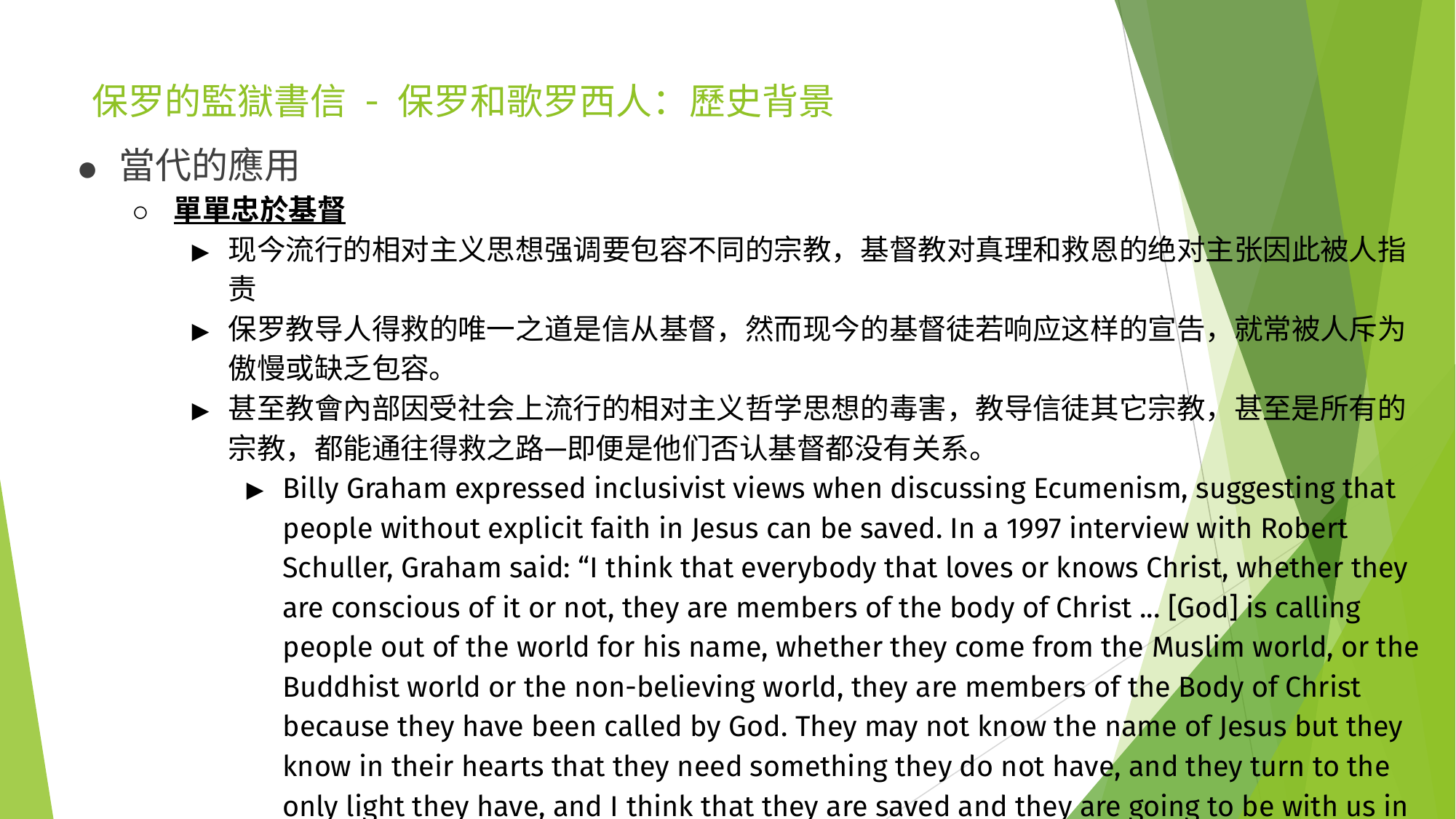

# 保罗的監獄書信 - 保罗和歌罗西人：歷史背景
當代的應用
單單忠於基督
现今流行的相对主义思想强调要包容不同的宗教，基督教对真理和救恩的绝对主张因此被人指责
保罗教导人得救的唯一之道是信从基督，然而现今的基督徒若响应这样的宣告，就常被人斥为傲慢或缺乏包容。
甚至教會內部因受社会上流行的相对主义哲学思想的毒害，教导信徒其它宗教，甚至是所有的宗教，都能通往得救之路—即便是他们否认基督都没有关系。
Billy Graham expressed inclusivist views when discussing Ecumenism, suggesting that people without explicit faith in Jesus can be saved. In a 1997 interview with Robert Schuller, Graham said: “I think that everybody that loves or knows Christ, whether they are conscious of it or not, they are members of the body of Christ ... [God] is calling people out of the world for his name, whether they come from the Muslim world, or the Buddhist world or the non-believing world, they are members of the Body of Christ because they have been called by God. They may not know the name of Jesus but they know in their hearts that they need something they do not have, and they turn to the only light they have, and I think that they are saved and they are going to be with us in heaven.”